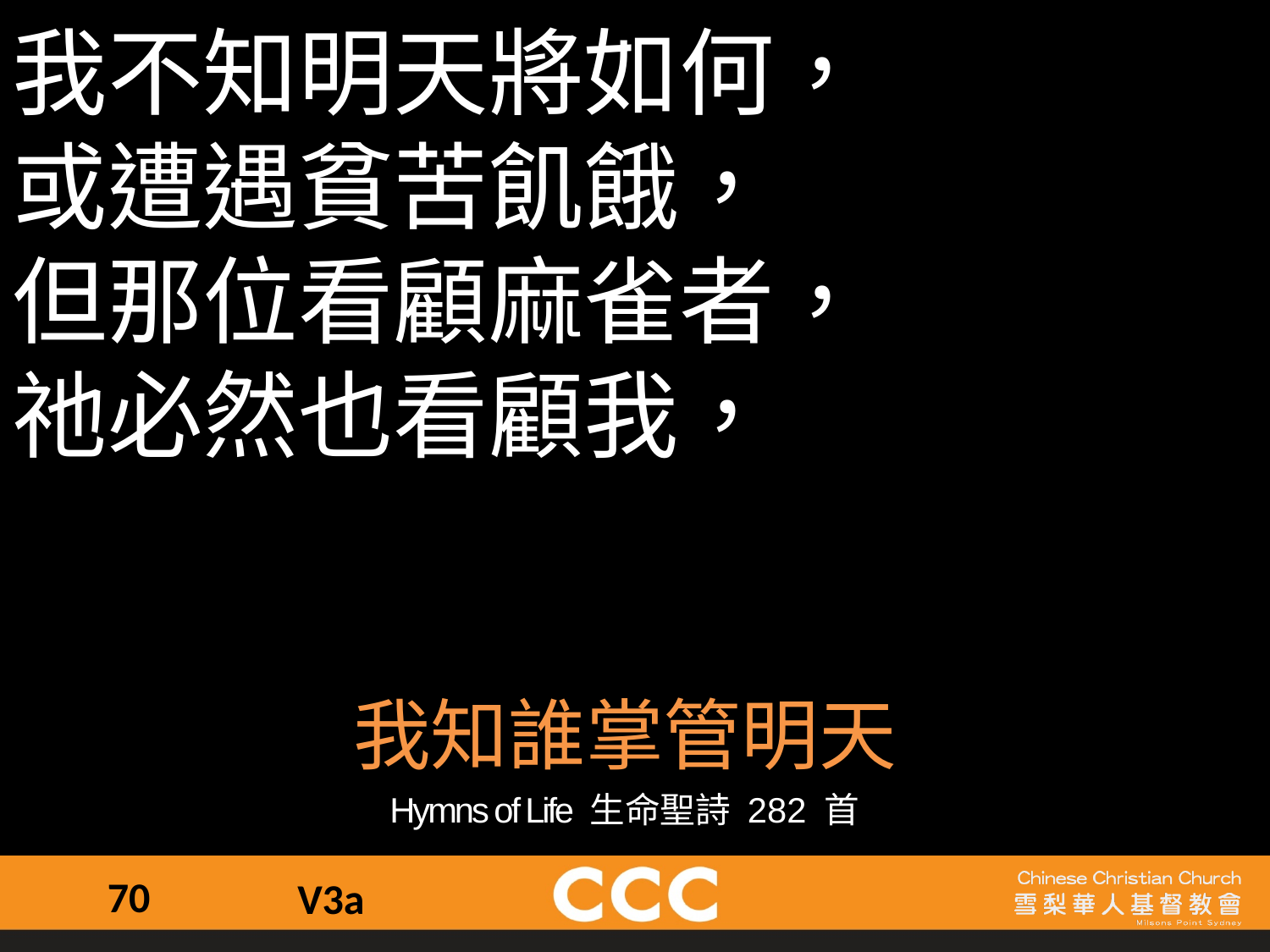

我不知明天將如何，
或遭遇貧苦飢餓，
但那位看顧麻雀者，
祂必然也看顧我，
我知誰掌管明天
Hymns of Life 生命聖詩 282 首
70
V3a